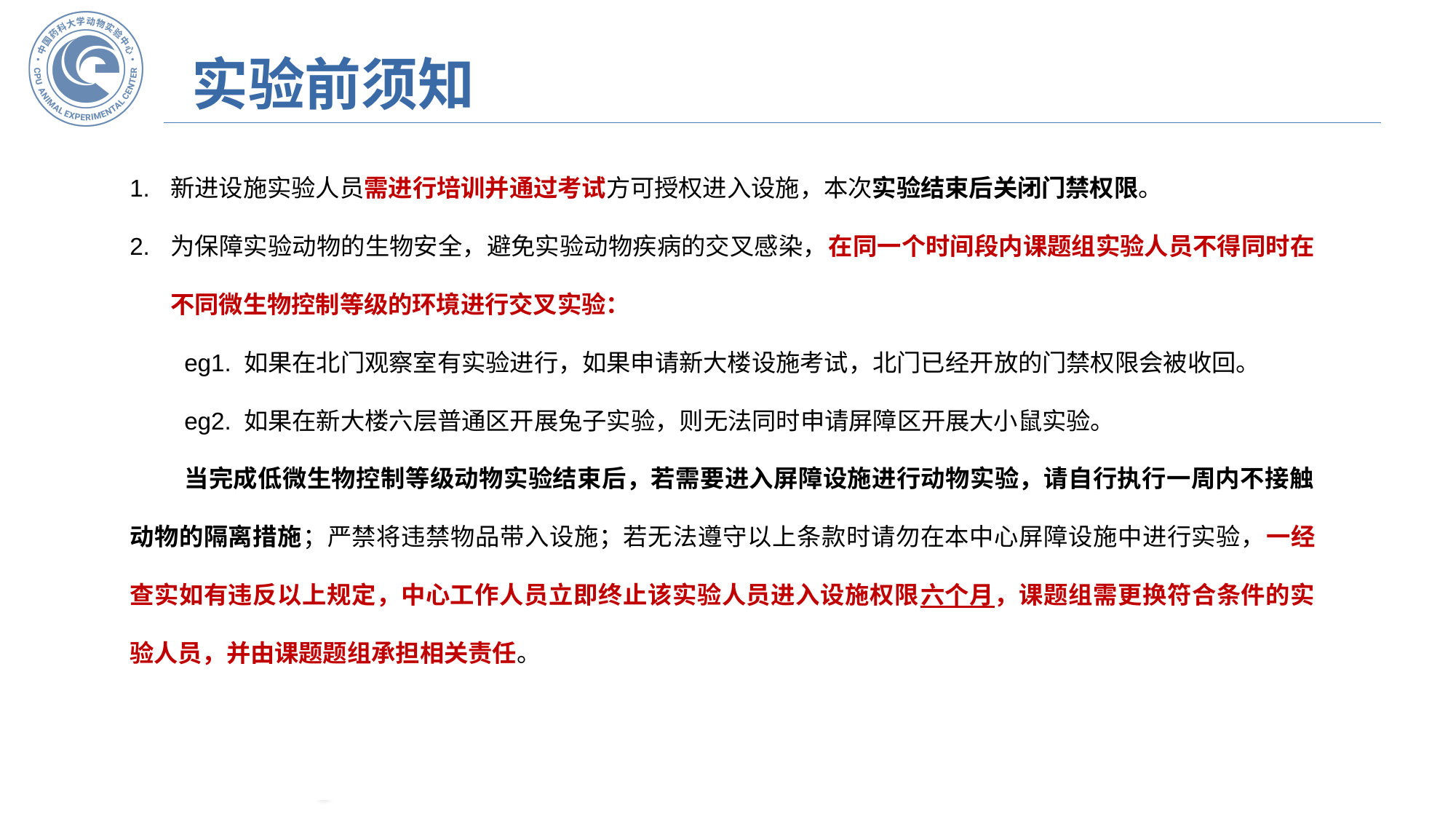

实验前须知
新进设施实验人员需进行培训并通过考试方可授权进入设施，本次实验结束后关闭门禁权限。
为保障实验动物的生物安全，避免实验动物疾病的交叉感染，在同一个时间段内课题组实验人员不得同时在不同微生物控制等级的环境进行交叉实验：
eg1. 如果在北门观察室有实验进行，如果申请新大楼设施考试，北门已经开放的门禁权限会被收回。
eg2. 如果在新大楼六层普通区开展兔子实验，则无法同时申请屏障区开展大小鼠实验。
当完成低微生物控制等级动物实验结束后，若需要进入屏障设施进行动物实验，请自行执行一周内不接触动物的隔离措施；严禁将违禁物品带入设施；若无法遵守以上条款时请勿在本中心屏障设施中进行实验，一经查实如有违反以上规定，中心工作人员立即终止该实验人员进入设施权限六个月，课题组需更换符合条件的实验人员，并由课题题组承担相关责任。